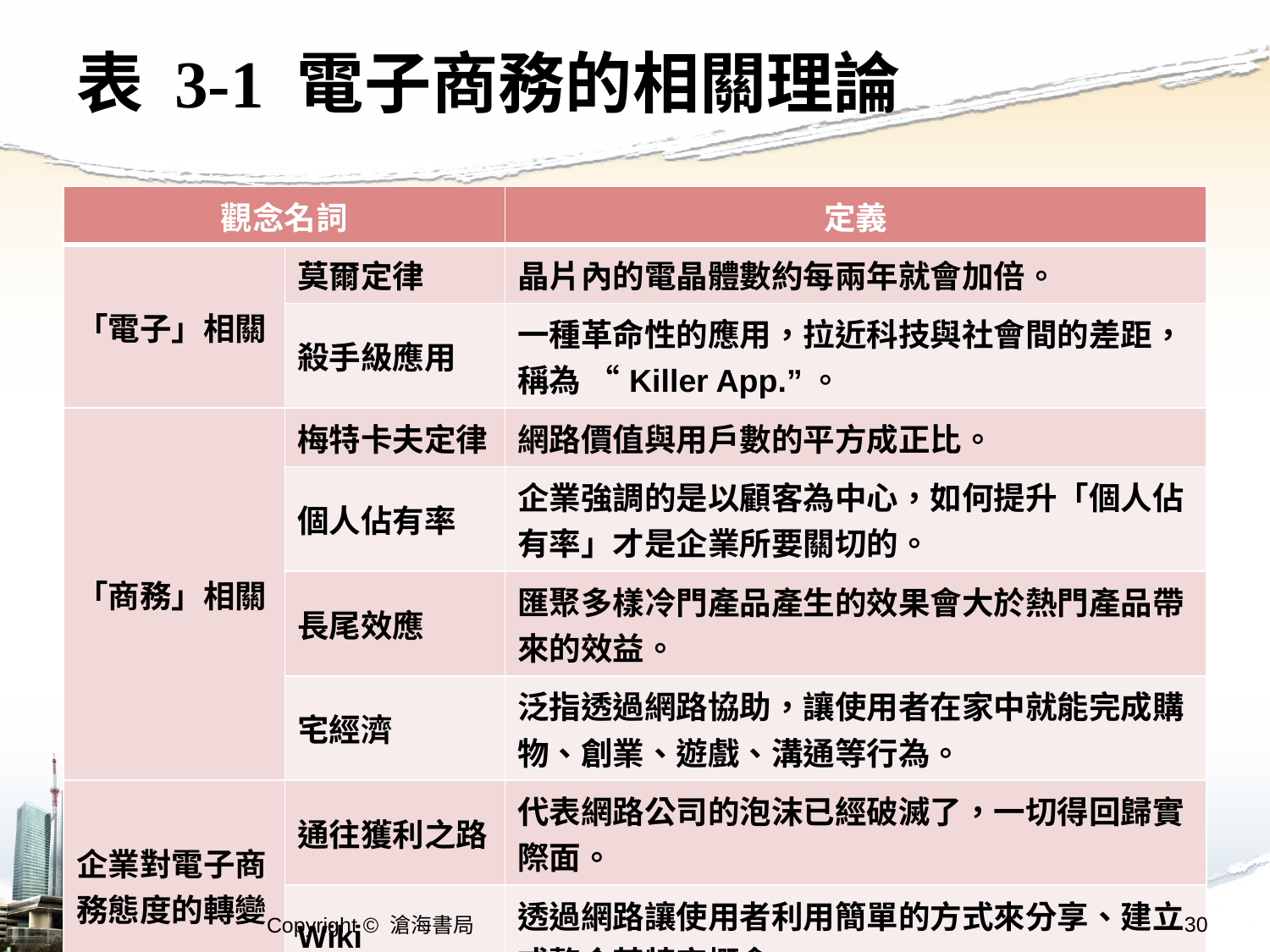

# 表 3-1 電子商務的相關理論
| 觀念名詞 |  | 定義 |
| --- | --- | --- |
| 「電子」相關 | 莫爾定律 | 晶片內的電晶體數約每兩年就會加倍。 |
|  | 殺手級應用 | 一種革命性的應用，拉近科技與社會間的差距， 稱為 “Killer App.”。 |
| 「商務」相關 | 梅特卡夫定律 | 網路價值與用戶數的平方成正比。 |
|  | 個人佔有率 | 企業強調的是以顧客為中心，如何提升「個人佔 有率」才是企業所要關切的。 |
|  | 長尾效應 | 匯聚多樣冷門產品產生的效果會大於熱門產品帶 來的效益。 |
|  | 宅經濟 | 泛指透過網路協助，讓使用者在家中就能完成購 物、創業、遊戲、溝通等行為。 |
| 企業對電子商 務態度的轉變 | 通往獲利之路 | 代表網路公司的泡沫已經破滅了，一切得回歸實 際面。 |
|  | Wiki | 透過網路讓使用者利用簡單的方式來分享、建立 或整合某特定概念。 |
30
Copyright © 滄海書局